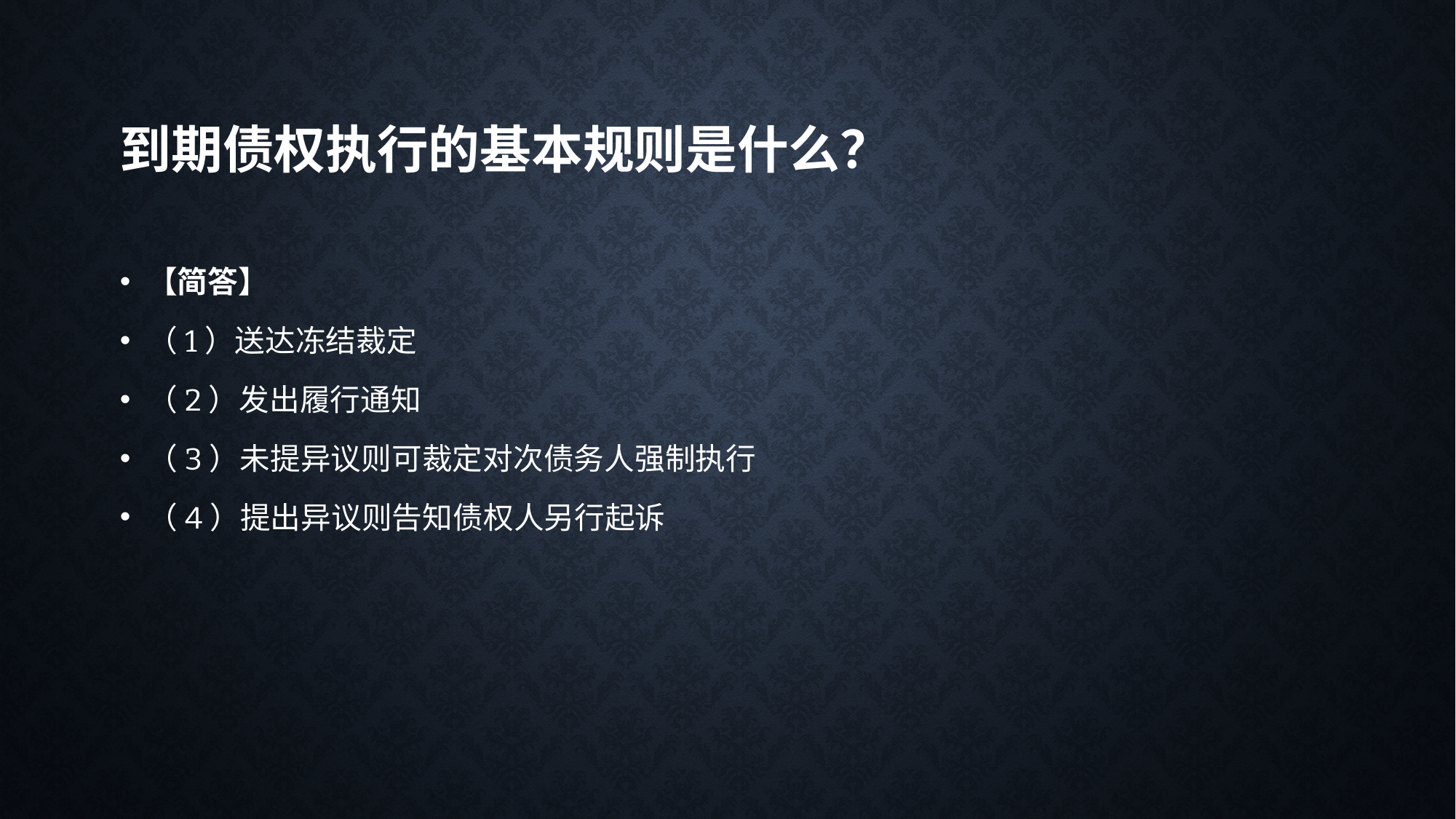

# 到期债权执行的基本规则是什么？
【简答】
（1）送达冻结裁定
（2）发出履行通知
（3）未提异议则可裁定对次债务人强制执行
（4）提出异议则告知债权人另行起诉